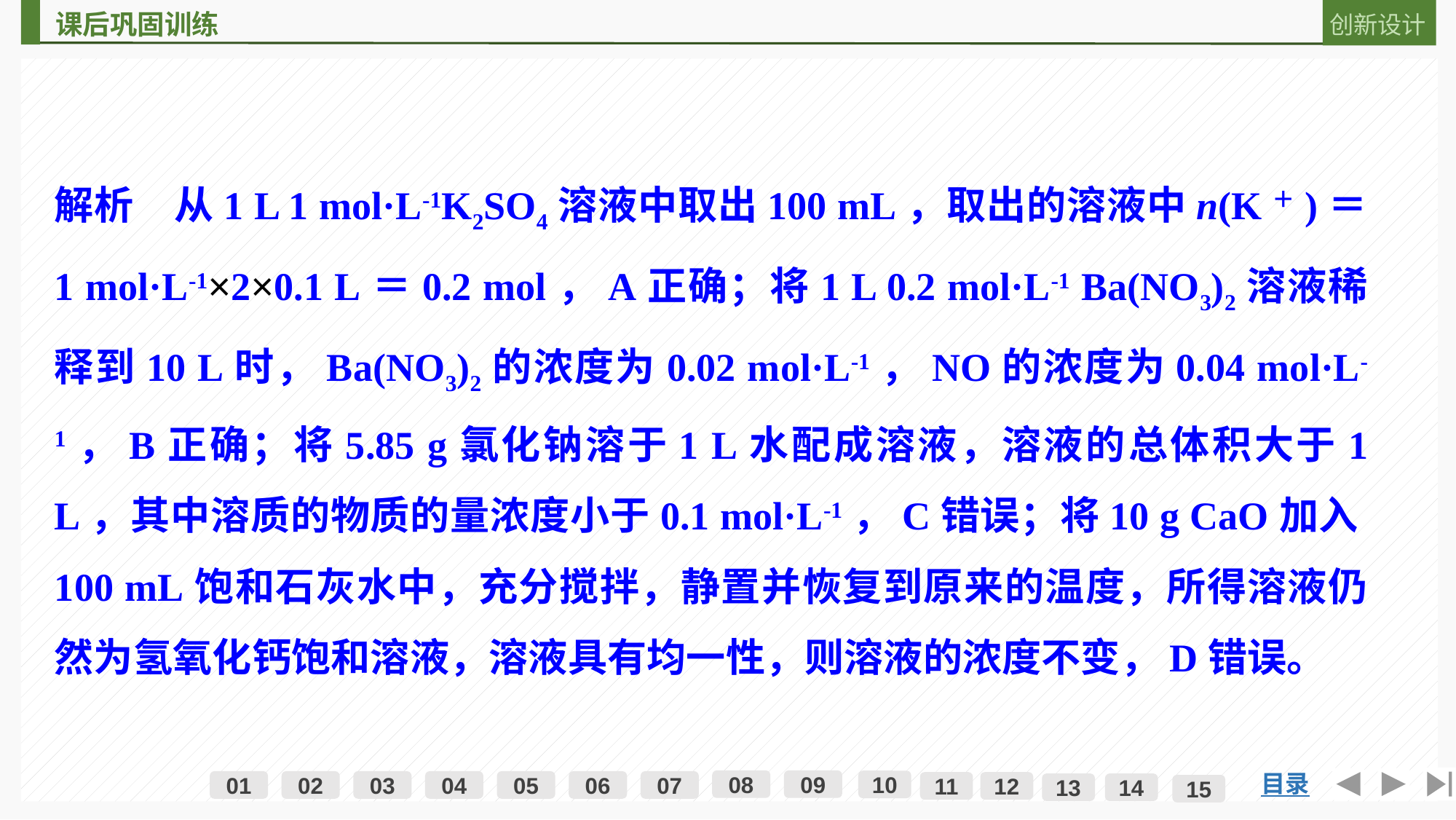

解析　从1 L 1 mol·L-1K2SO4溶液中取出100 mL，取出的溶液中n(K＋)＝
1 mol·L-1×2×0.1 L＝0.2 mol，A正确；将1 L 0.2 mol·L-1 Ba(NO3)2溶液稀释到10 L时，Ba(NO3)2的浓度为0.02 mol·L-1，NO的浓度为0.04 mol·L-1，B正确；将5.85 g氯化钠溶于1 L水配成溶液，溶液的总体积大于1 L，其中溶质的物质的量浓度小于0.1 mol·L-1，C错误；将10 g CaO加入100 mL饱和石灰水中，充分搅拌，静置并恢复到原来的温度，所得溶液仍然为氢氧化钙饱和溶液，溶液具有均一性，则溶液的浓度不变，D错误。